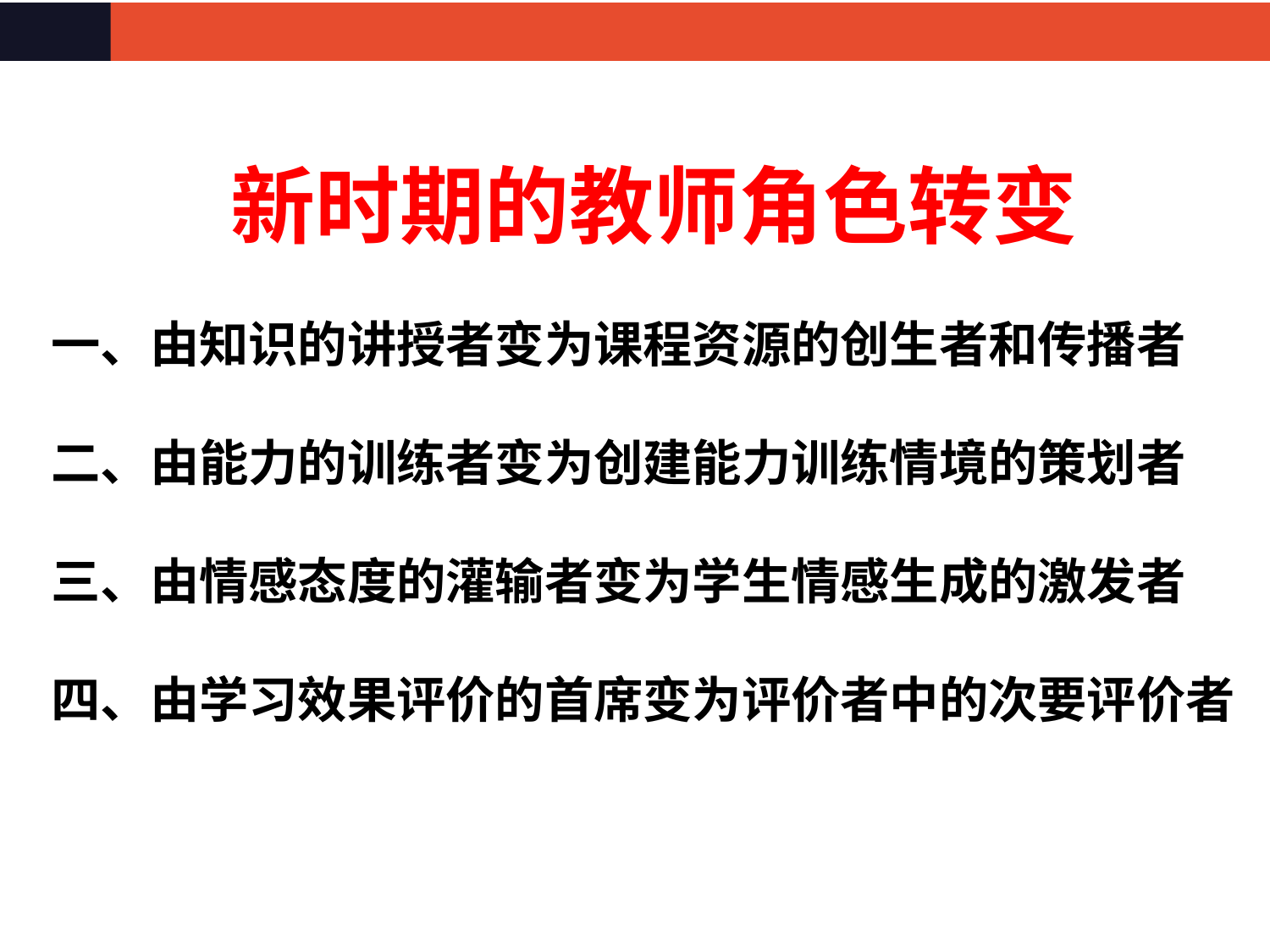

新时期的教师角色转变

一、由知识的讲授者变为课程资源的创生者和传播者

二、由能力的训练者变为创建能力训练情境的策划者

三、由情感态度的灌输者变为学生情感生成的激发者

四、由学习效果评价的首席变为评价者中的次要评价者